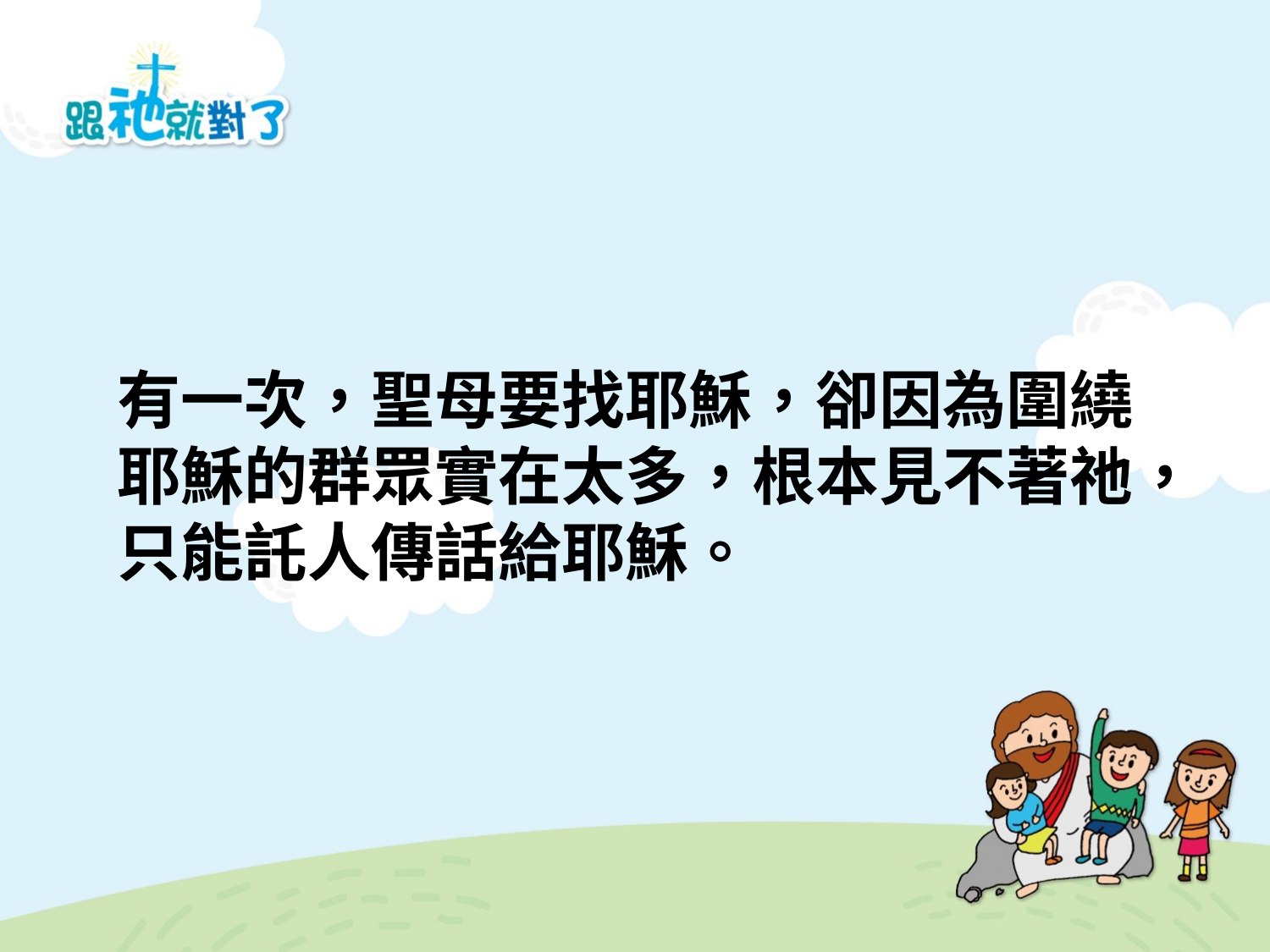

有一次，聖母要找耶穌，卻因為圍繞耶穌的群眾實在太多，根本見不著祂，只能託人傳話給耶穌。